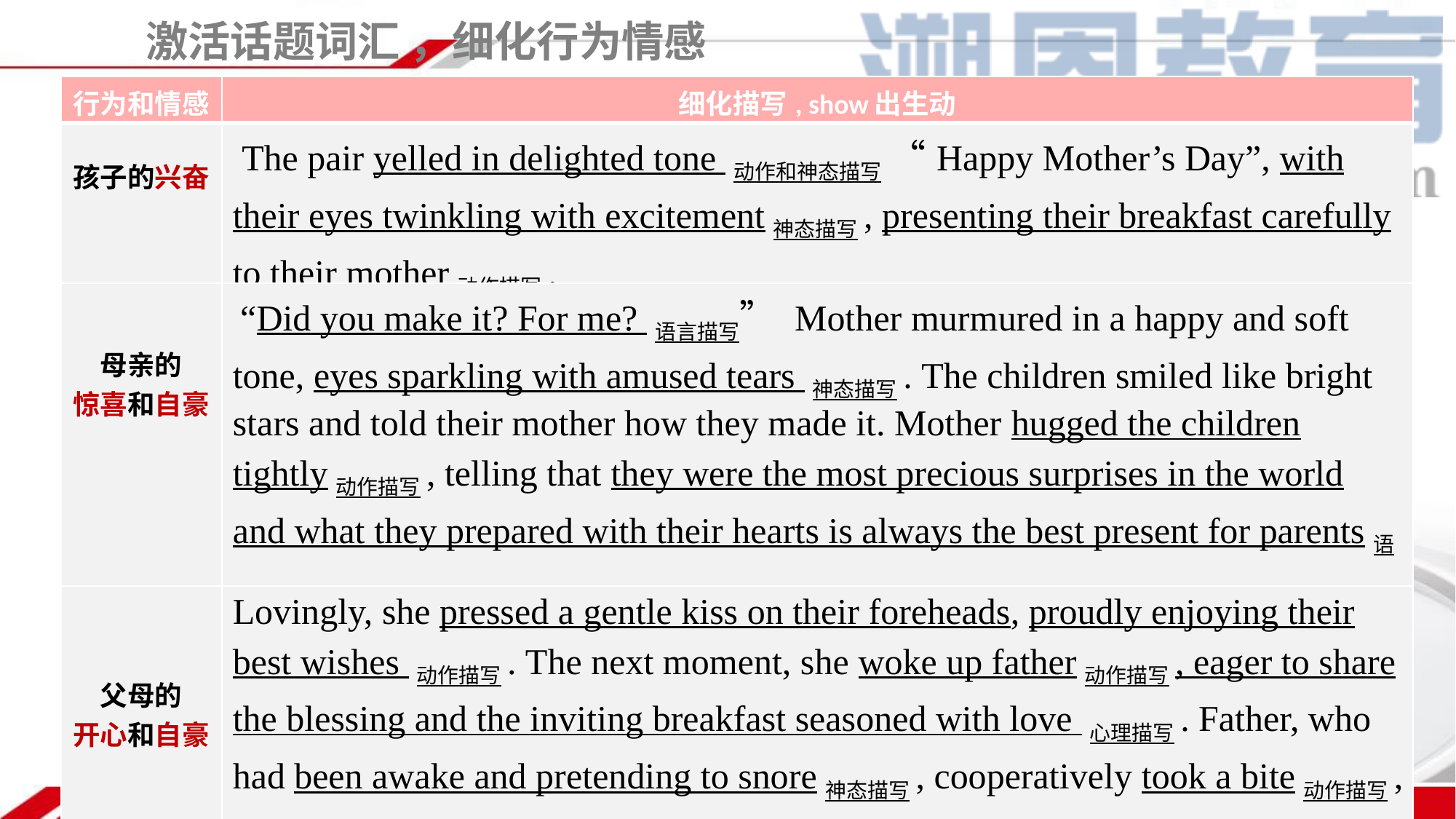

激活话题词汇 ，细化行为情感
| 行为和情感 | 细化描写, show出生动 |
| --- | --- |
| 孩子的兴奋 | The pair yelled in delighted tone 动作和神态描写 “Happy Mother’s Day”, with their eyes twinkling with excitement神态描写, presenting their breakfast carefully to their mother动作描写. |
| 母亲的 惊喜和自豪 | “Did you make it? For me? 语言描写” Mother murmured in a happy and soft tone, eyes sparkling with amused tears 神态描写. The children smiled like bright stars and told their mother how they made it. Mother hugged the children tightly动作描写, telling that they were the most precious surprises in the world and what they prepared with their hearts is always the best present for parents语言描写. |
| 父母的 开心和自豪 | Lovingly, she pressed a gentle kiss on their foreheads, proudly enjoying their best wishes 动作描写. The next moment, she woke up father动作描写, eager to share the blessing and the inviting breakfast seasoned with love 心理描写. Father, who had been awake and pretending to snore神态描写, cooperatively took a bite动作描写, winking at the two brothers secretly神态描写. After all, the surprise did make a sweet surprise! (陈星可老师) |
2021年6月普通高等学校招生全国统一考试（新高考Ⅰ卷）